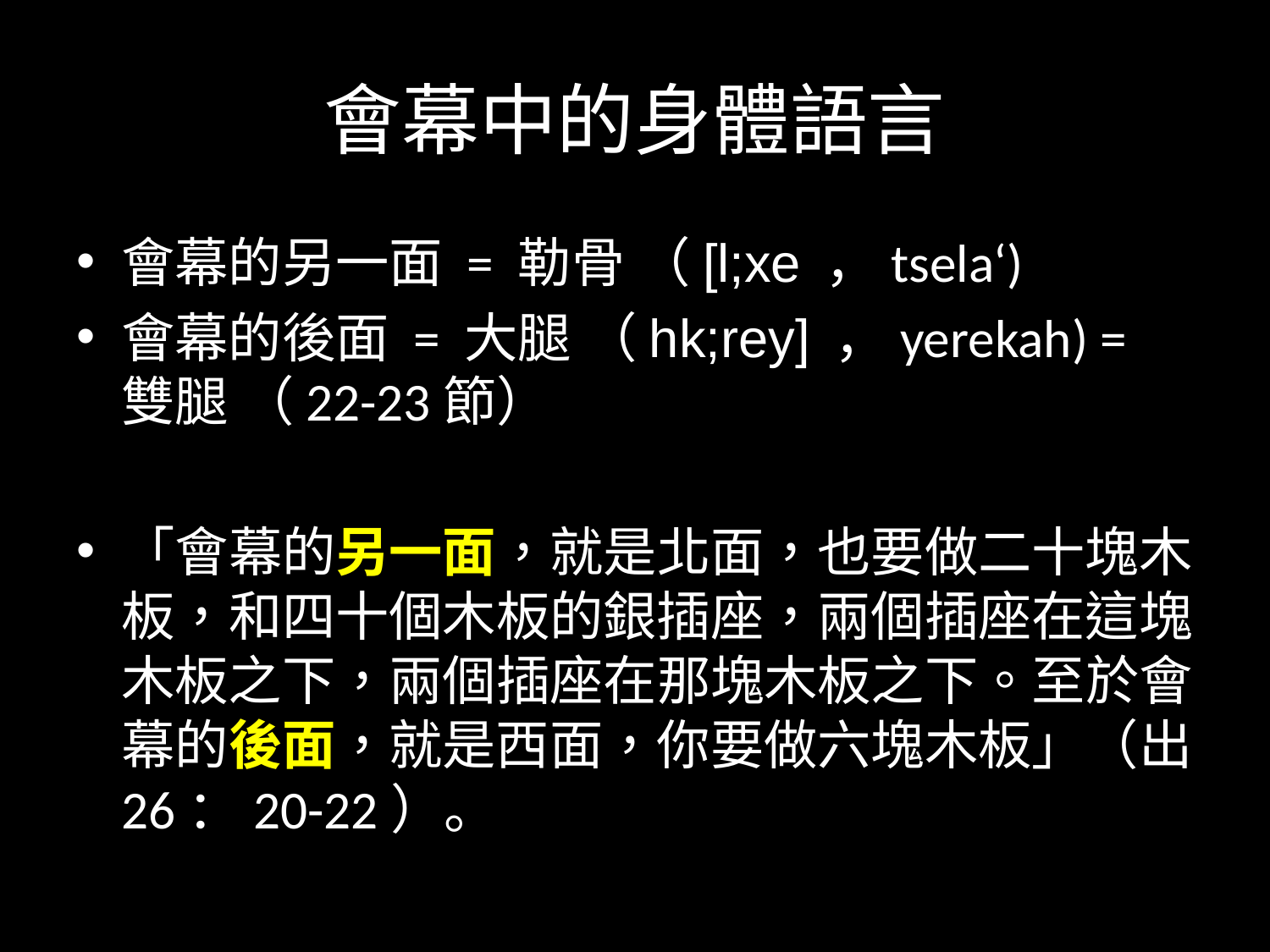

# 會幕中的身體語言
會幕的另一面 = 勒骨 （[l;xe ，tsela‘)
會幕的後面 = 大腿 （hk;rey] ，yerekah) = 雙腿 （22-23節）

「會幕的另一面，就是北面，也要做二十塊木板，和四十個木板的銀插座，兩個插座在這塊木板之下，兩個插座在那塊木板之下。至於會幕的後面，就是西面，你要做六塊木板」（出26：20-22）。